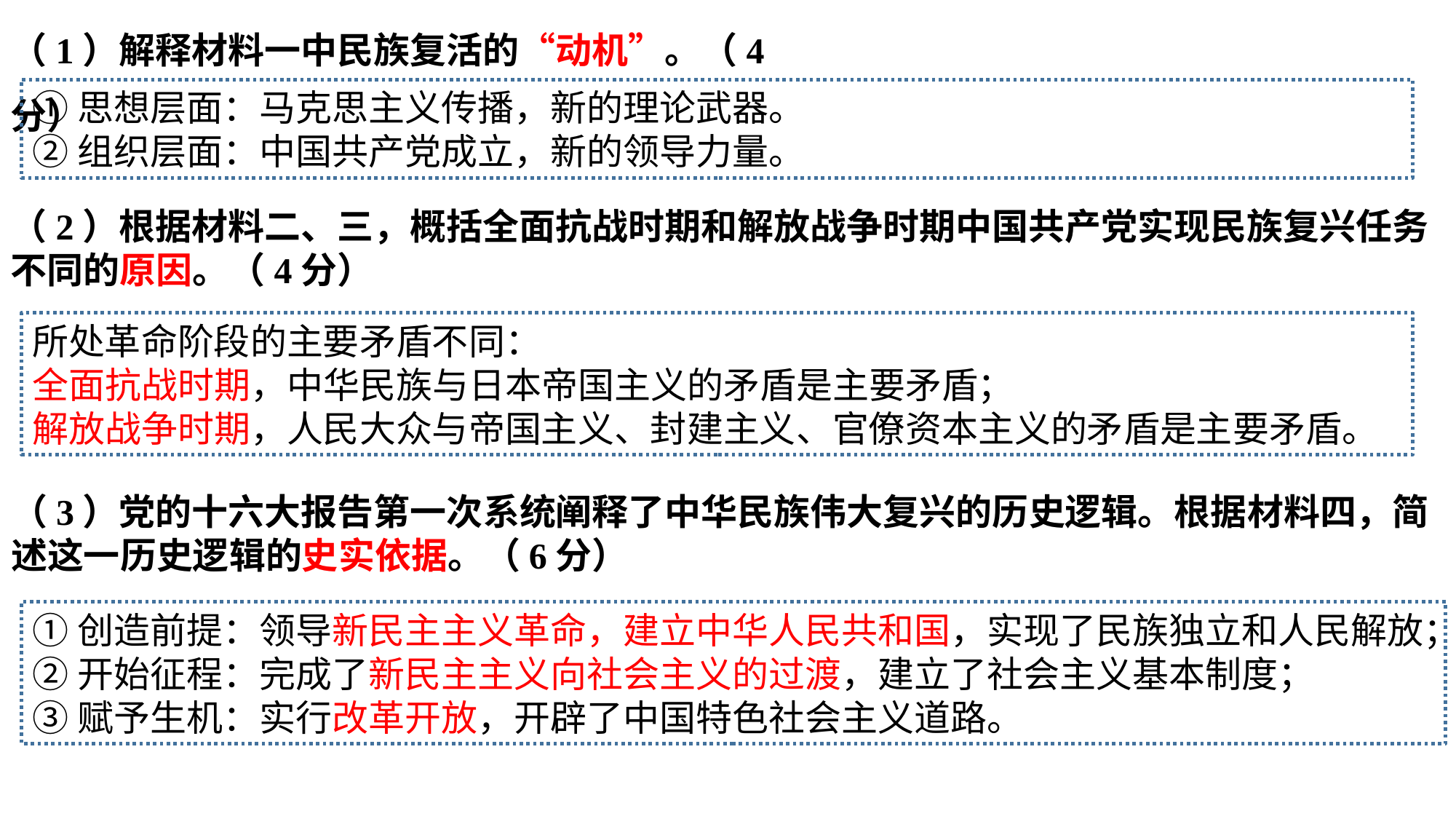

（1）解释材料一中民族复活的“动机”。（4分）
①思想层面：马克思主义传播，新的理论武器。
②组织层面：中国共产党成立，新的领导力量。
（2）根据材料二、三，概括全面抗战时期和解放战争时期中国共产党实现民族复兴任务不同的原因。（4分）
所处革命阶段的主要矛盾不同：
全面抗战时期，中华民族与日本帝国主义的矛盾是主要矛盾；
解放战争时期，人民大众与帝国主义、封建主义、官僚资本主义的矛盾是主要矛盾。
（3）党的十六大报告第一次系统阐释了中华民族伟大复兴的历史逻辑。根据材料四，简述这一历史逻辑的史实依据。（6分）
①创造前提：领导新民主主义革命，建立中华人民共和国，实现了民族独立和人民解放；
②开始征程：完成了新民主主义向社会主义的过渡，建立了社会主义基本制度；
③赋予生机：实行改革开放，开辟了中国特色社会主义道路。